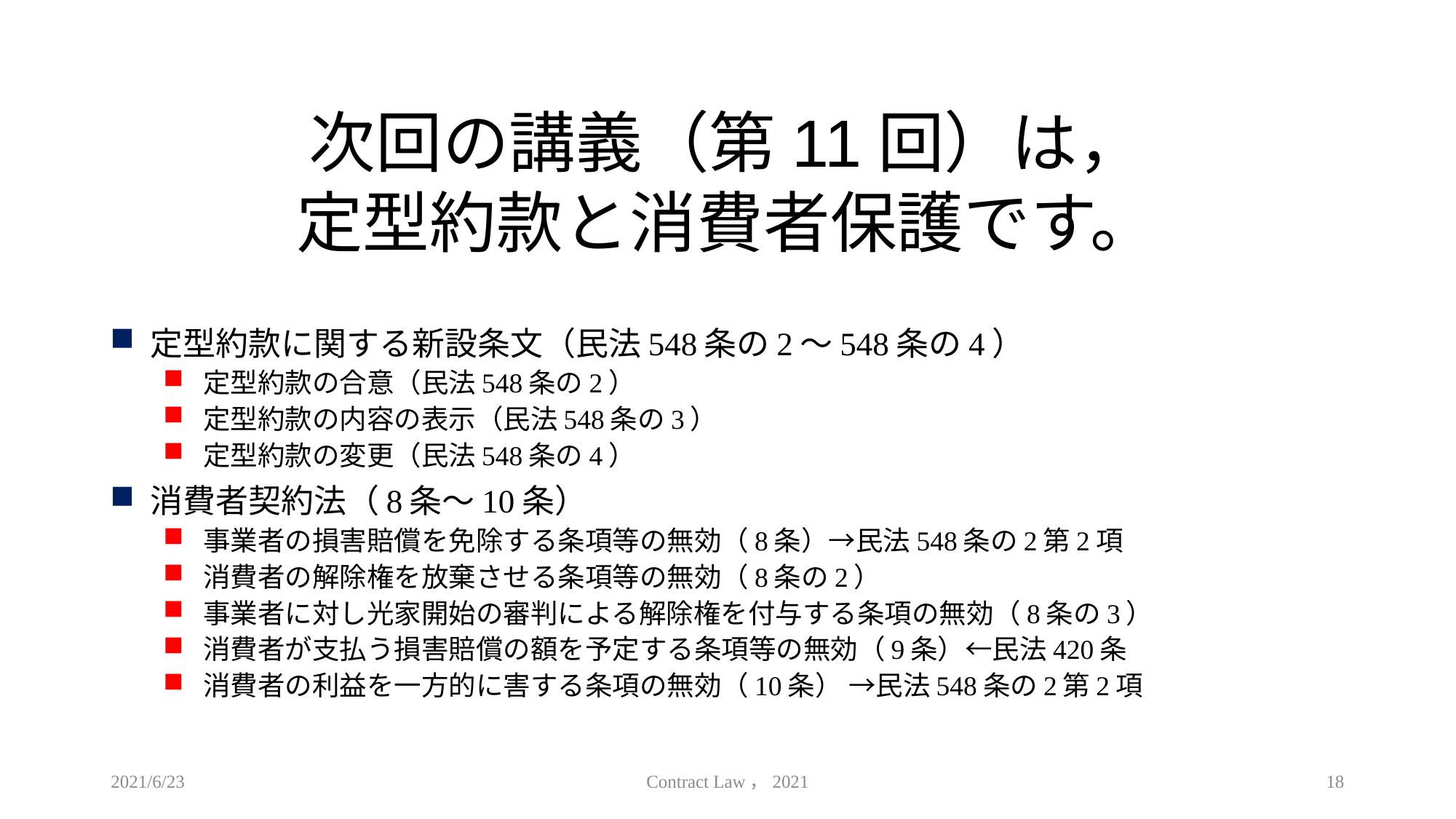

# 次回の講義（第11回）は， 定型約款と消費者保護です。
定型約款に関する新設条文（民法548条の2～548条の4）
定型約款の合意（民法548条の2）
定型約款の内容の表示（民法548条の3）
定型約款の変更（民法548条の4）
消費者契約法（8条～10条）
事業者の損害賠償を免除する条項等の無効（8条）→民法548条の2第2項
消費者の解除権を放棄させる条項等の無効（8条の2）
事業者に対し光家開始の審判による解除権を付与する条項の無効（8条の3）
消費者が支払う損害賠償の額を予定する条項等の無効（9条）←民法420条
消費者の利益を一方的に害する条項の無効（10条） →民法548条の2第2項

2021/6/23
Contract Law，2021
18